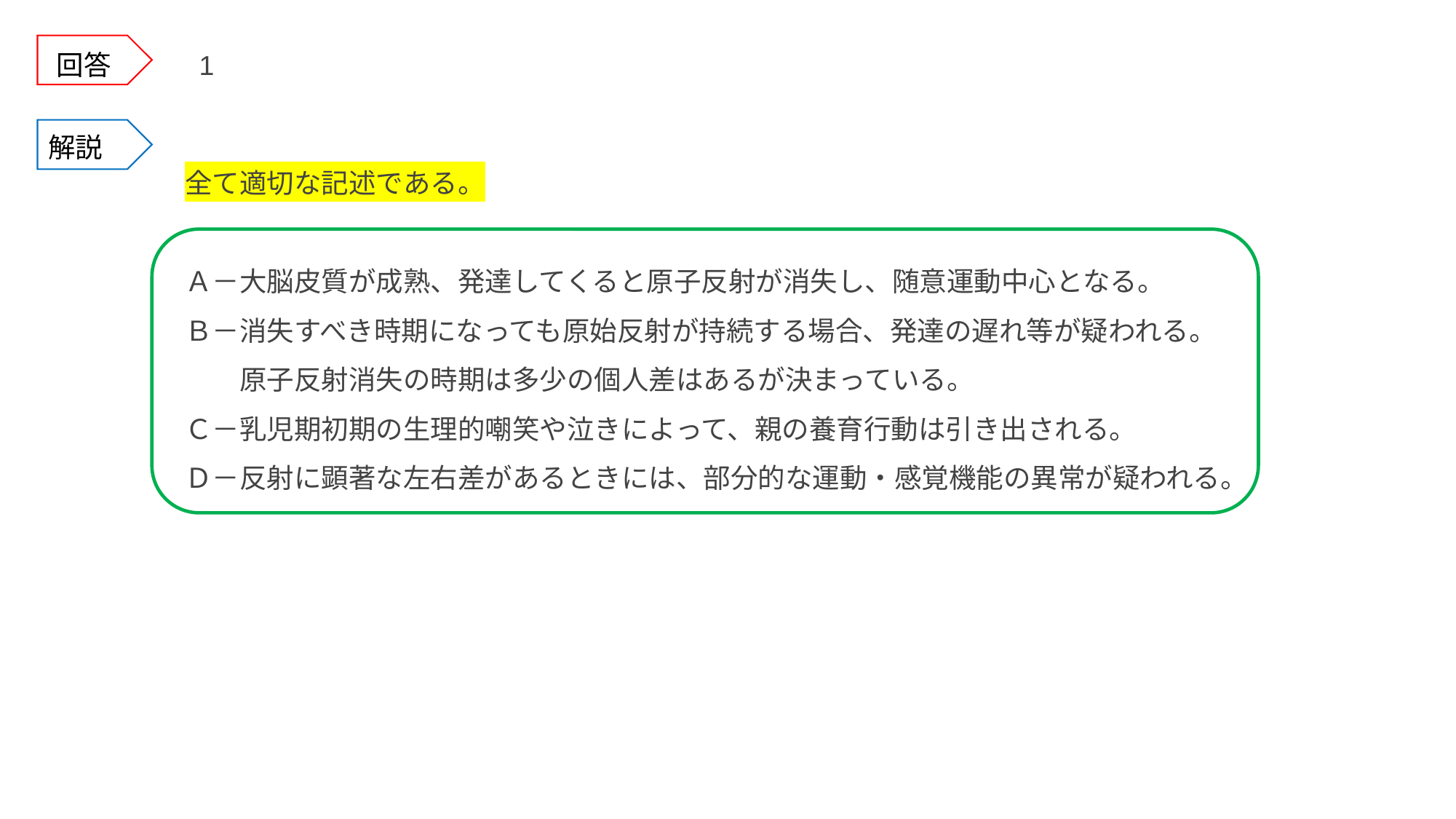

回答
1

解説
全て適切な記述である。
Ａ－大脳皮質が成熟、発達してくると原子反射が消失し、随意運動中心となる。
Ｂ－消失すべき時期になっても原始反射が持続する場合、発達の遅れ等が疑われる。
　　原子反射消失の時期は多少の個人差はあるが決まっている。
Ｃ－乳児期初期の生理的嘲笑や泣きによって、親の養育行動は引き出される。
Ｄ－反射に顕著な左右差があるときには、部分的な運動・感覚機能の異常が疑われる。